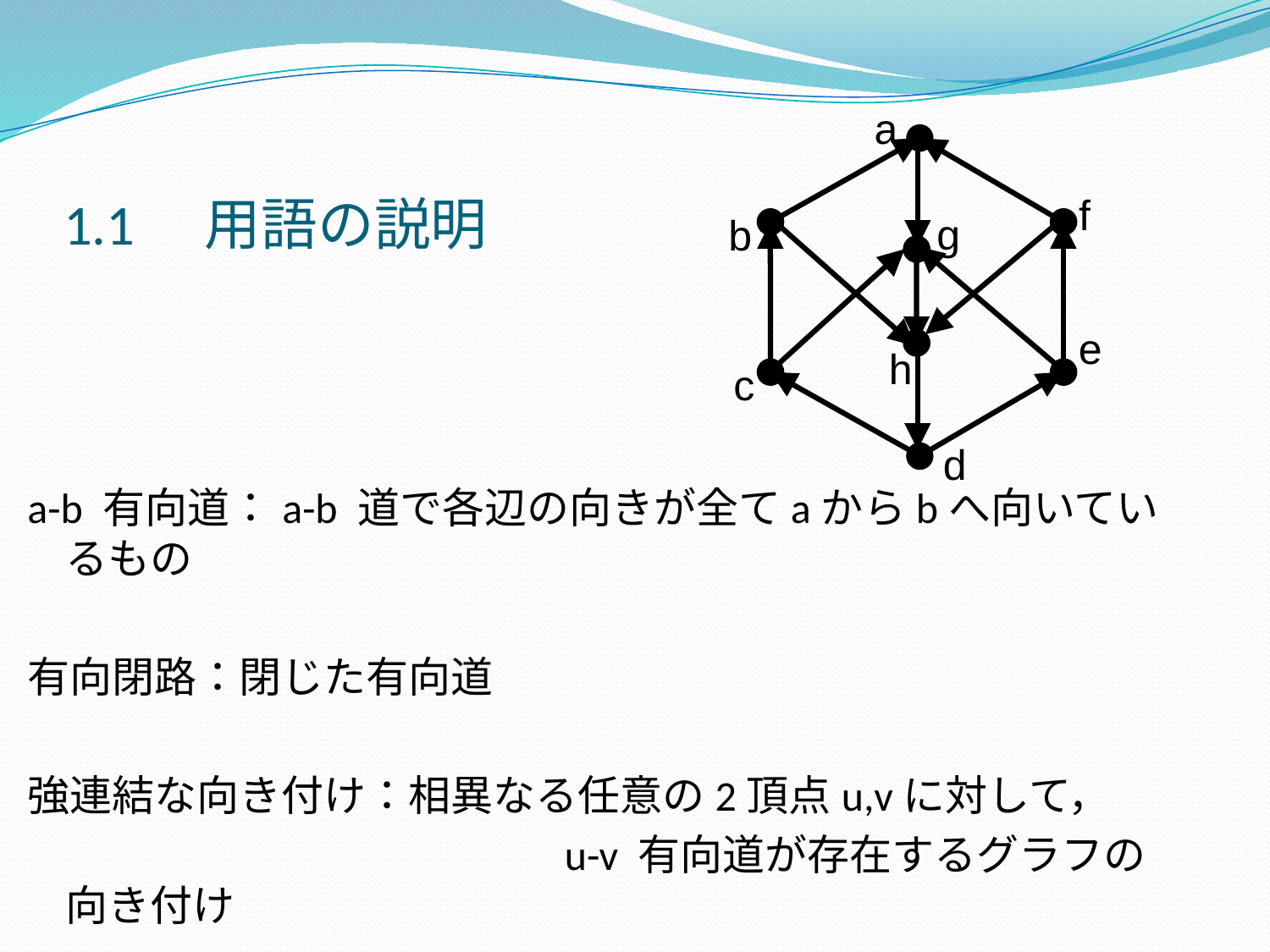

a
# 1.1　用語の説明

f
g
b

e
h
c

a-b 有向道：a-b 道で各辺の向きが全てaからbへ向いているもの

有向閉路：閉じた有向道

強連結な向き付け：相異なる任意の2頂点u,vに対して，
　　　　　　　　　　　　  u-v 有向道が存在するグラフの向き付け

d